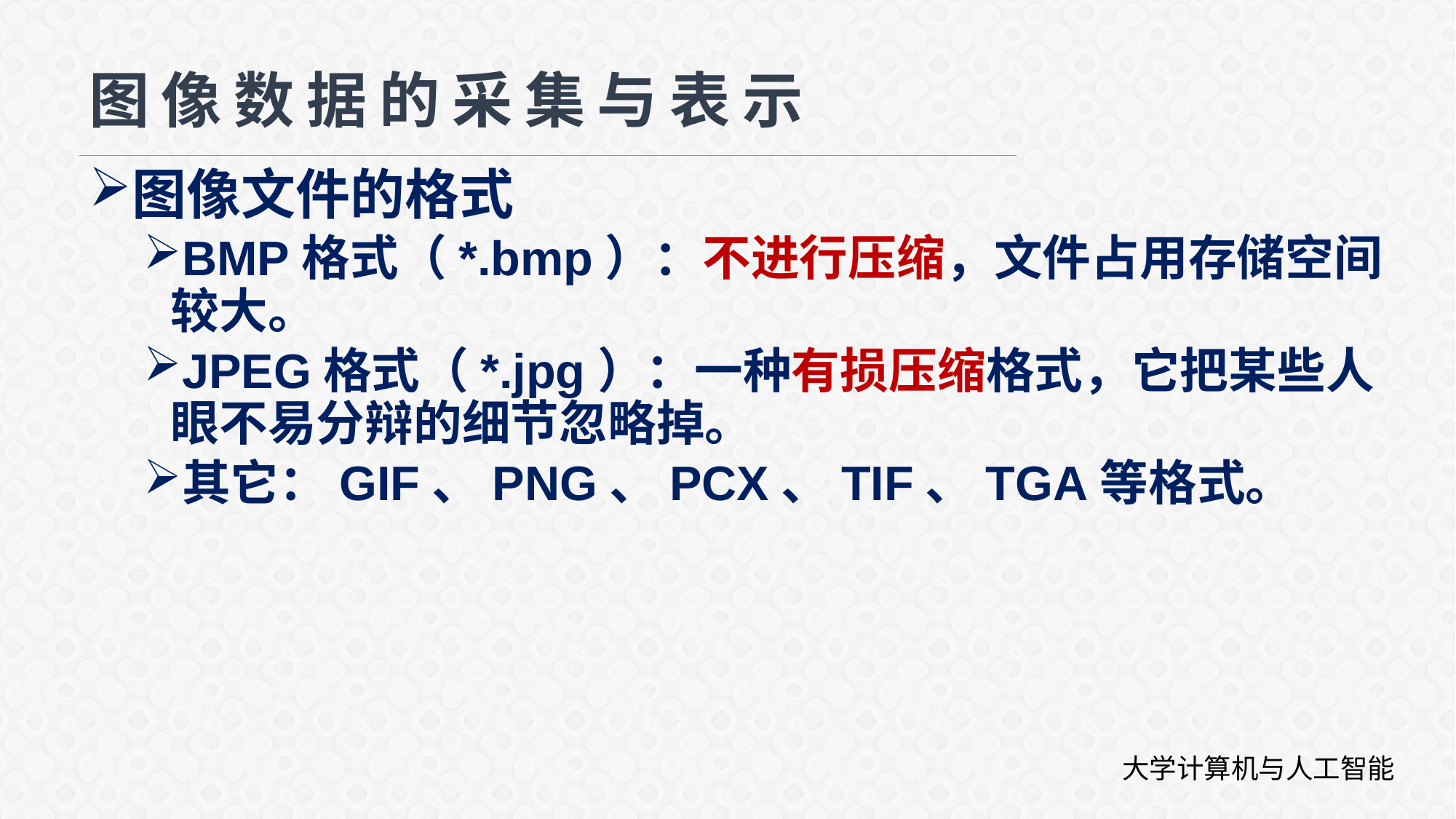

# 图像数据的采集与表示
图像文件的格式
BMP格式（*.bmp）：不进行压缩，文件占用存储空间较大。
JPEG格式（*.jpg）：一种有损压缩格式，它把某些人眼不易分辩的细节忽略掉。
其它：GIF、PNG、PCX、TIF、TGA等格式。
大学计算机与人工智能